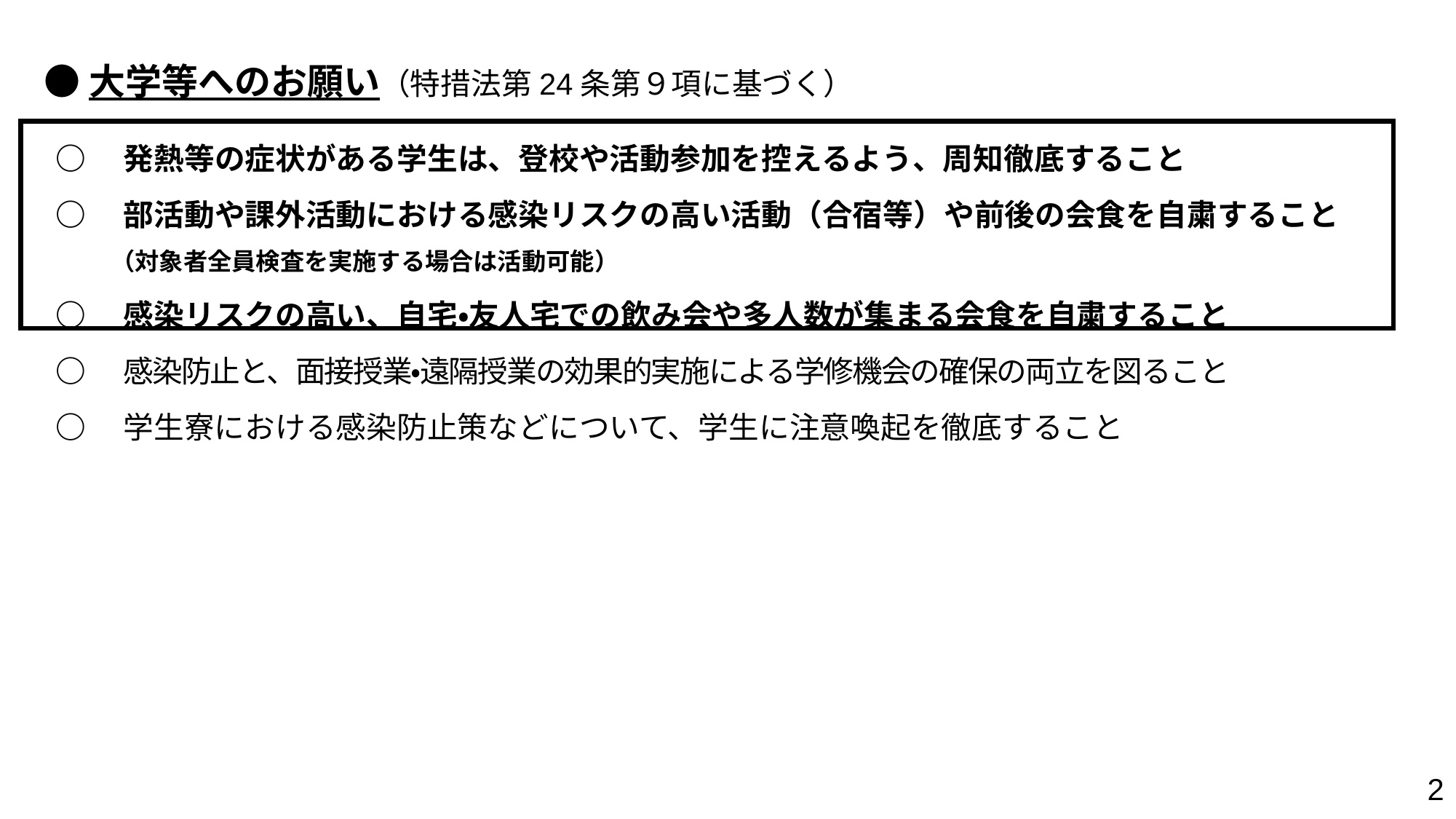

●大学等へのお願い（特措法第24条第９項に基づく）

○　発熱等の症状がある学生は、登校や活動参加を控えるよう、周知徹底すること
○　部活動や課外活動における感染リスクの高い活動（合宿等）や前後の会食を自粛すること
       （対象者全員検査を実施する場合は活動可能）
○　感染リスクの高い、自宅・友人宅での飲み会や多人数が集まる会食を自粛すること
○　感染防止と、面接授業・遠隔授業の効果的実施による学修機会の確保の両立を図ること
○　学生寮における感染防止策などについて、学生に注意喚起を徹底すること

2